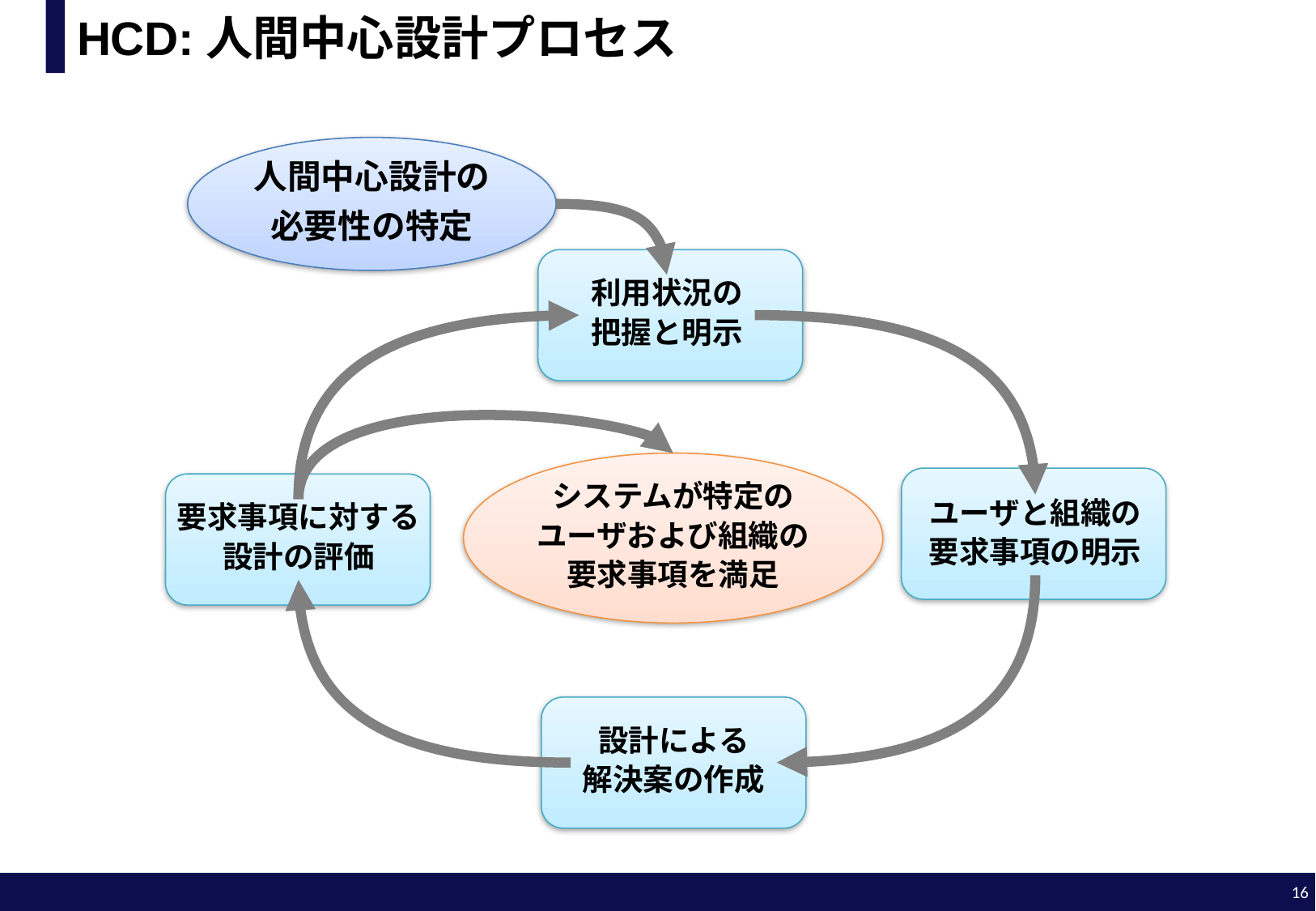

# HCD:人間中心設計プロセス
人間中心設計の
必要性の特定

利用状況の
把握と明示
システムが特定の
ユーザおよび組織の
要求事項を満足

ユーザと組織の
要求事項の明示
要求事項に対する
設計の評価

設計による
解決案の作成